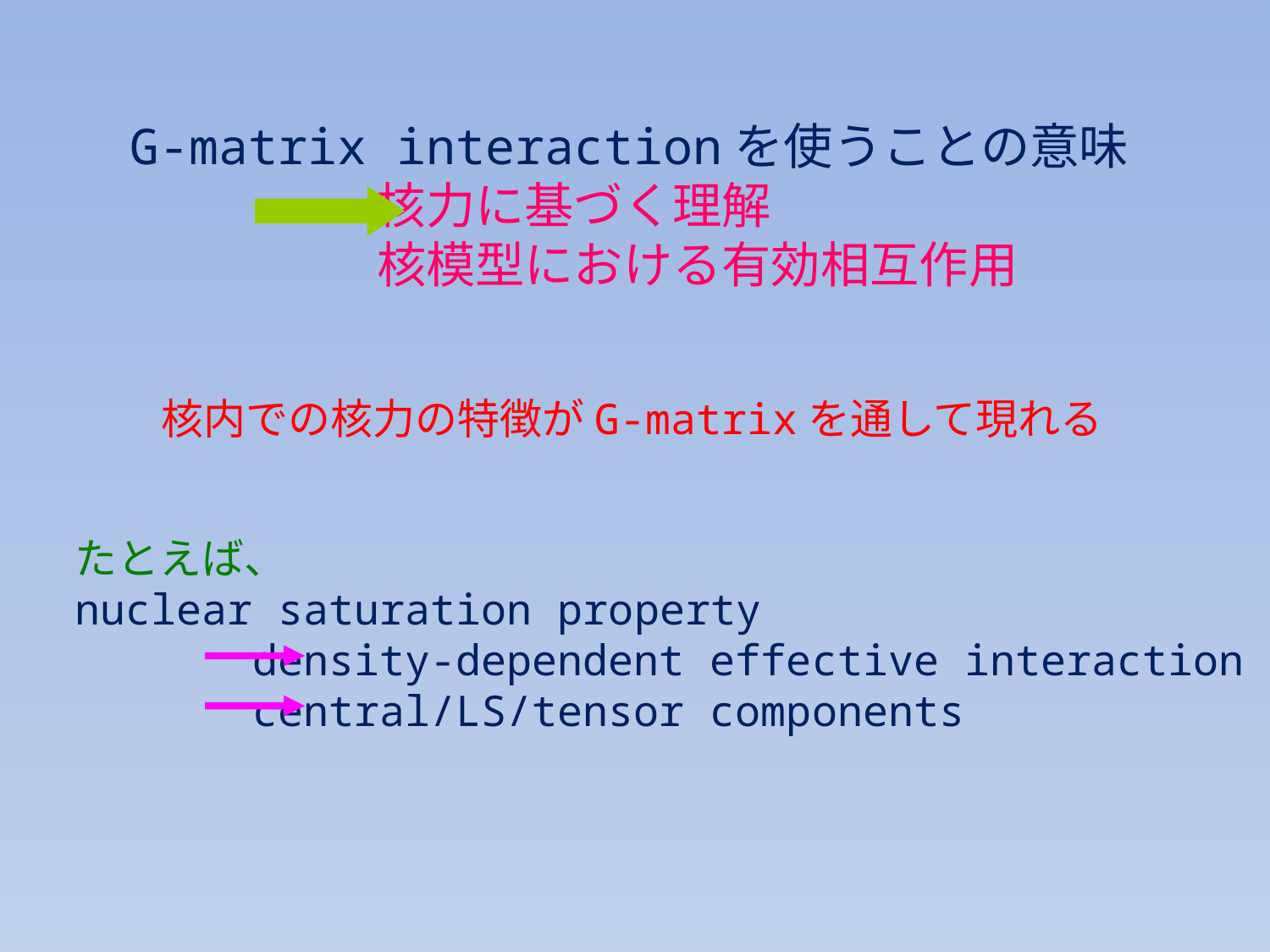

G-matrix interactionを使うことの意味
　　　　　核力に基づく理解
　　　　　核模型における有効相互作用

核内での核力の特徴がG-matrixを通して現れる
たとえば、
nuclear saturation property
       density-dependent effective interaction
       central/LS/tensor components